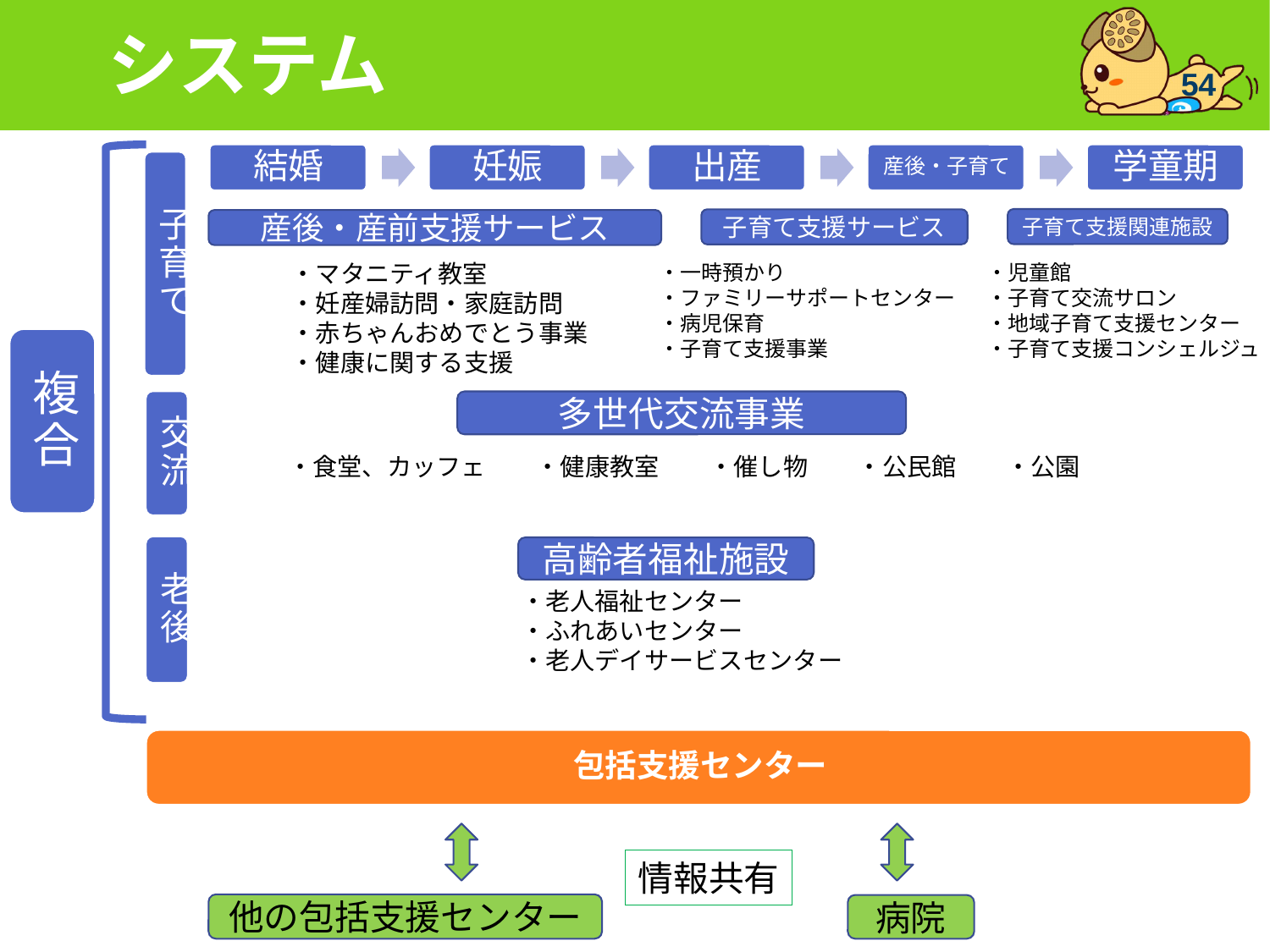

# システム
54
結婚

妊娠

出産

産後・子育て

学童期
子育て
交流
老後

子育て支援関連施設
子育て支援サービス
産後・産前支援サービス

・マタニティ教室
・妊産婦訪問・家庭訪問
・赤ちゃんおめでとう事業
・健康に関する支援
・児童館
・子育て交流サロン
・地域子育て支援センター
・子育て支援コンシェルジュ
・一時預かり
・ファミリーサポートセンター
・病児保育
・子育て支援事業
複合

多世代交流事業
・食堂、カッフェ　　・健康教室　　・催し物　　・公民館　　・公園
高齢者福祉施設
・老人福祉センター
・ふれあいセンター
・老人デイサービスセンター
包括支援センター

情報共有
他の包括支援センター
病院